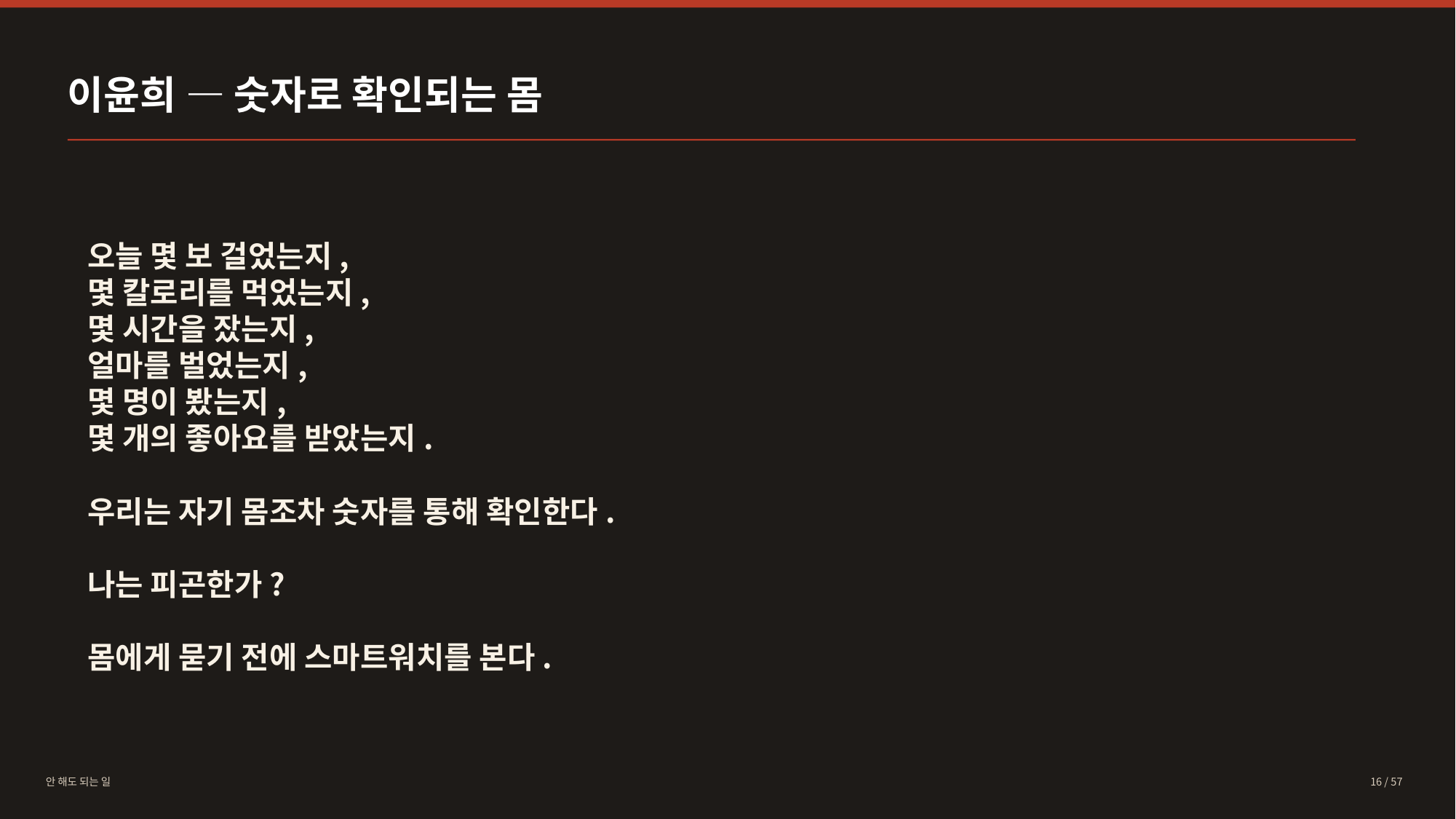

이윤희 — 숫자로 확인되는 몸

오늘 몇 보 걸었는지,
몇 칼로리를 먹었는지,
몇 시간을 잤는지,
얼마를 벌었는지,
몇 명이 봤는지,
몇 개의 좋아요를 받았는지.

우리는 자기 몸조차 숫자를 통해 확인한다.

나는 피곤한가?

몸에게 묻기 전에 스마트워치를 본다.
안 해도 되는 일
16 / 57